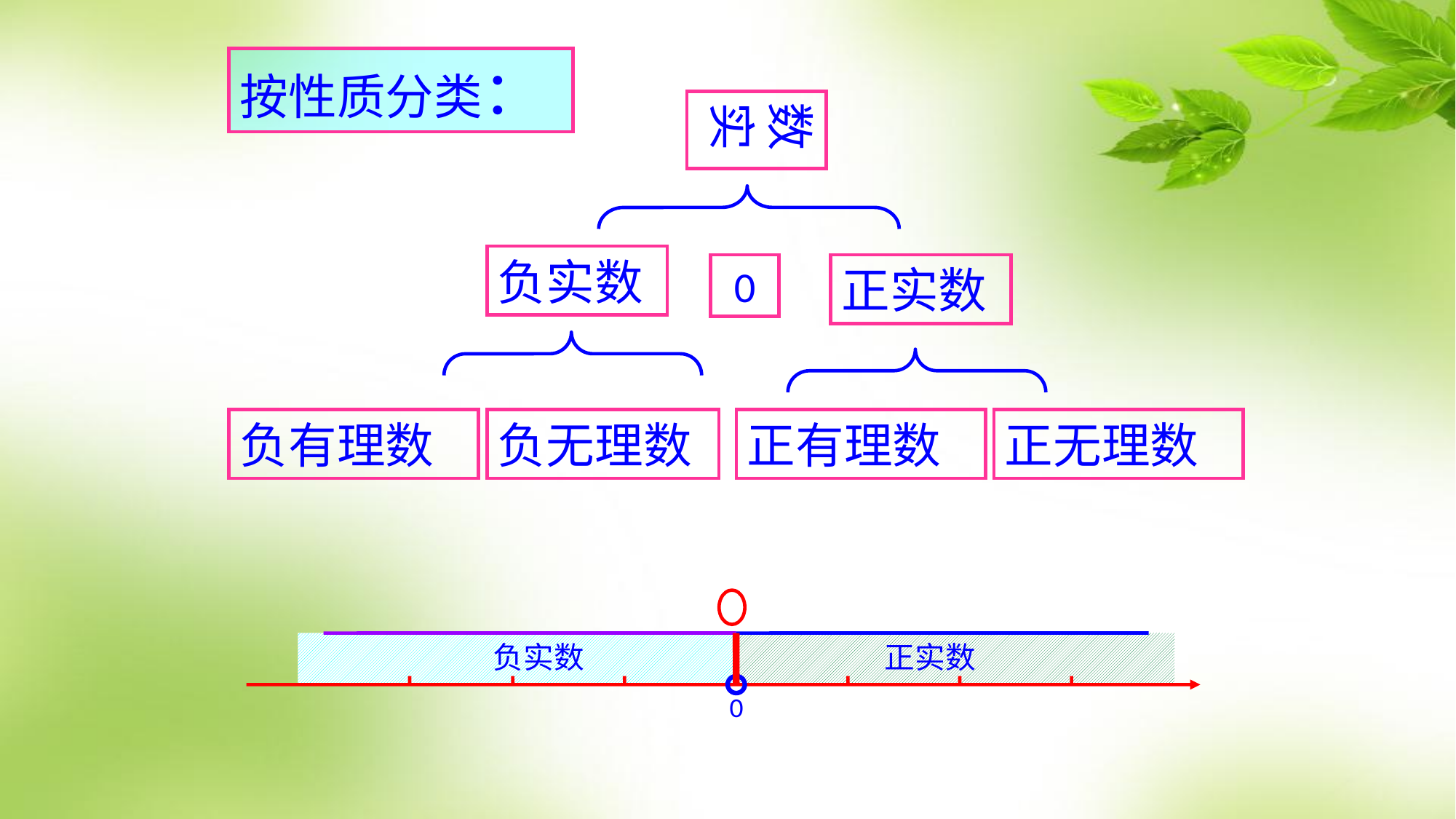

按性质分类：

数实

负实数
0
正实数
负有理数
负无理数
正有理数
正无理数

负实数

正实数

0